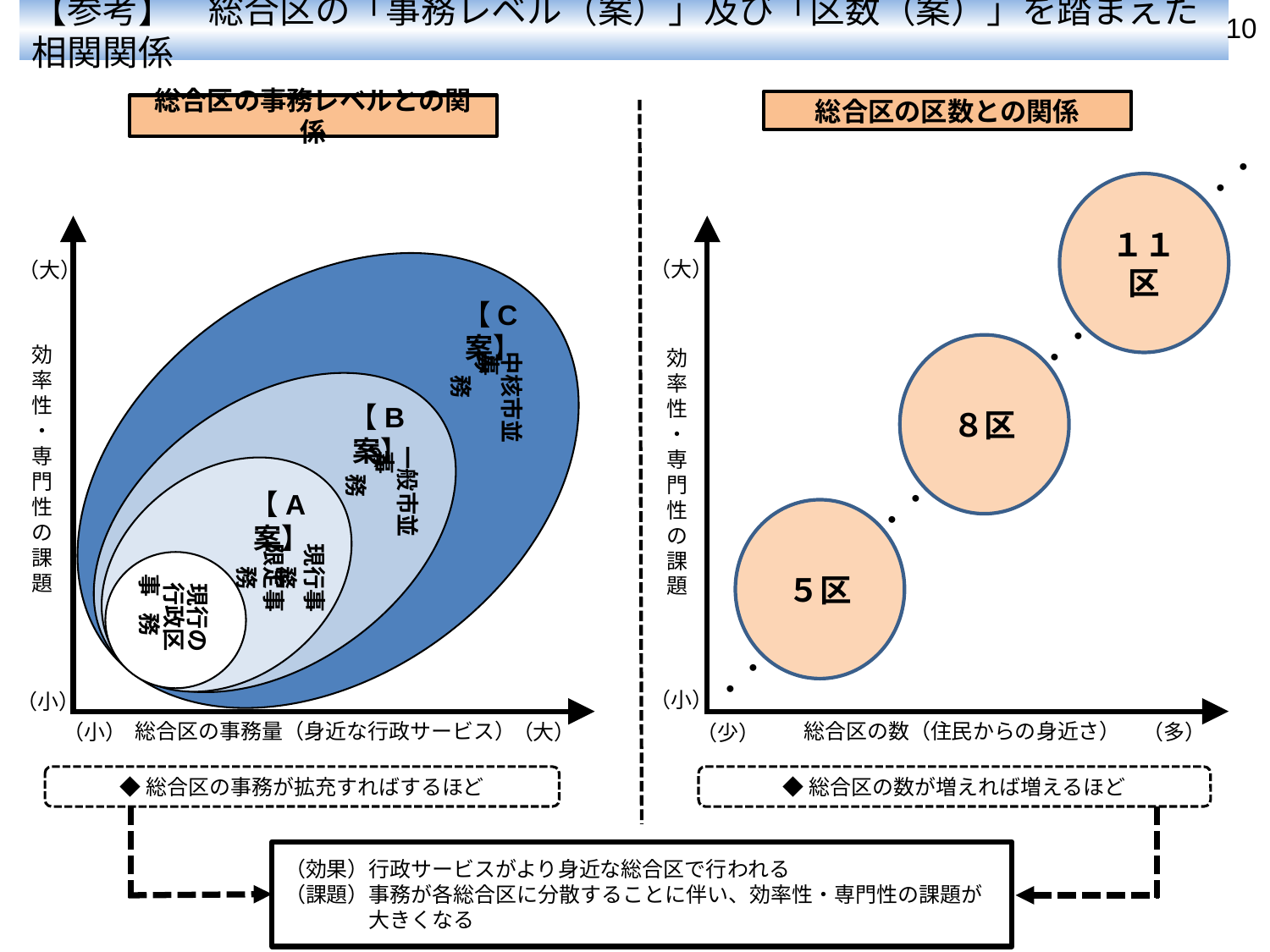

【参考】　総合区の「事務レベル（案）」及び「区数（案）」を踏まえた相関関係
10
総合区の区数との関係
総合区の事務レベルとの関係

・・
１１区

（大）
（大）
【C案】
・・

８区
効率性・専門性の課題
効率性・専門性の課題
中核市並み
事　　　　務
【B案】

一般市並み

事　　　　務
【A案】

・・
５区
＋
限定事務
現行事務

事   務
行政区
現行の
・・
（小）
（小）
総合区の数（住民からの身近さ）
総合区の事務量（身近な行政サービス）
（多）
（小）
（大）
（少）
◆総合区の数が増えれば増えるほど
◆総合区の事務が拡充すればするほど
（効果）行政サービスがより身近な総合区で行われる
（課題）事務が各総合区に分散することに伴い、効率性・専門性の課題が
　　　　大きくなる